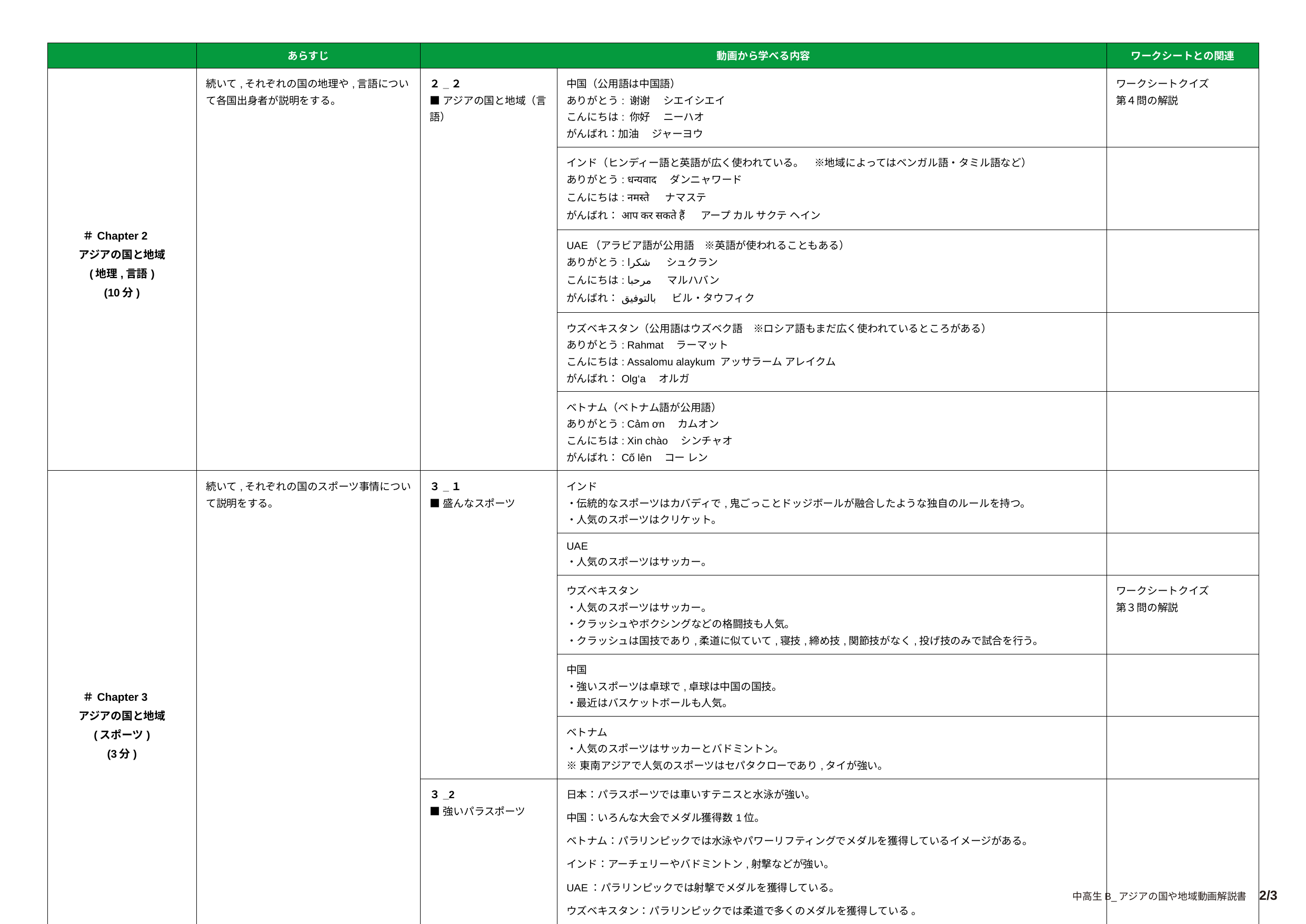

|  | あらすじ | 動画から学べる内容 |  | ワークシートとの関連 |
| --- | --- | --- | --- | --- |
| ＃Chapter 2　 アジアの国と地域 (地理,言語) (10分) | 続いて,それぞれの国の地理や,言語について各国出身者が説明をする。 | ２\_２ ■アジアの国と地域（言語） | 中国（公用語は中国語） ありがとう: 谢谢 　シエイシエイ こんにちは: 你好 　ニーハオ がんばれ：加油 　ジャーヨウ | ワークシートクイズ 第４問の解説 |
|  |  |  | インド（ヒンディー語と英語が広く使われている。　※地域によってはベンガル語・タミル語など） ありがとう: धन्यवाद　ダンニャワード こんにちは: नमस्ते 　ナマステ がんばれ：आप कर सकते हैं 　アープ カル サクテ ヘイン |  |
|  |  |  | UAE（アラビア語が公用語　※英語が使われることもある） ありがとう: شكرا 　シュクラン こんにちは: مرحبا 　マルハバン がんばれ：بالتوفيق 　ビル・タウフィク |  |
|  |  |  | ウズベキスタン（公用語はウズベク語　※ロシア語もまだ広く使われているところがある） ありがとう: Rahmat　ラーマット こんにちは: Assalomu alaykum アッサラーム アレイクム がんばれ：Olg‘a　オルガ |  |
|  |  |  | ベトナム（ベトナム語が公用語） ありがとう: Cảm ơn　カムオン こんにちは: Xin chào　シンチャオ がんばれ：Cố lên　コー レン |  |
| ＃Chapter 3　 アジアの国と地域 (スポーツ) (3分) | 続いて,それぞれの国のスポーツ事情について説明をする。 | ３\_１ ■盛んなスポーツ | インド ・伝統的なスポーツはカバディで,鬼ごっことドッジボールが融合したような独自のルールを持つ。 ・人気のスポーツはクリケット。 |  |
|  |  |  | UAE ・人気のスポーツはサッカー。 |  |
|  |  |  | ウズベキスタン ・人気のスポーツはサッカー。 ・クラッシュやボクシングなどの格闘技も人気。 ・クラッシュは国技であり,柔道に似ていて,寝技,締め技,関節技がなく,投げ技のみで試合を行う。 | ワークシートクイズ 第３問の解説 |
|  |  |  | 中国 ・強いスポーツは卓球で,卓球は中国の国技。 ・最近はバスケットボールも人気。 |  |
|  |  |  | ベトナム ・人気のスポーツはサッカーとバドミントン。 ※東南アジアで人気のスポーツはセパタクローであり,タイが強い。 |  |
|  |  | ３\_2 ■強いパラスポーツ | 日本：パラスポーツでは車いすテニスと水泳が強い。 中国：いろんな大会でメダル獲得数1位。 ベトナム：パラリンピックでは水泳やパワーリフティングでメダルを獲得しているイメージがある。 インド：アーチェリーやバドミントン,射撃などが強い。 UAE：パラリンピックでは射撃でメダルを獲得している。 ウズベキスタン：パラリンピックでは柔道で多くのメダルを獲得している 。 |  |
中高生B_アジアの国や地域動画解説書　2/3